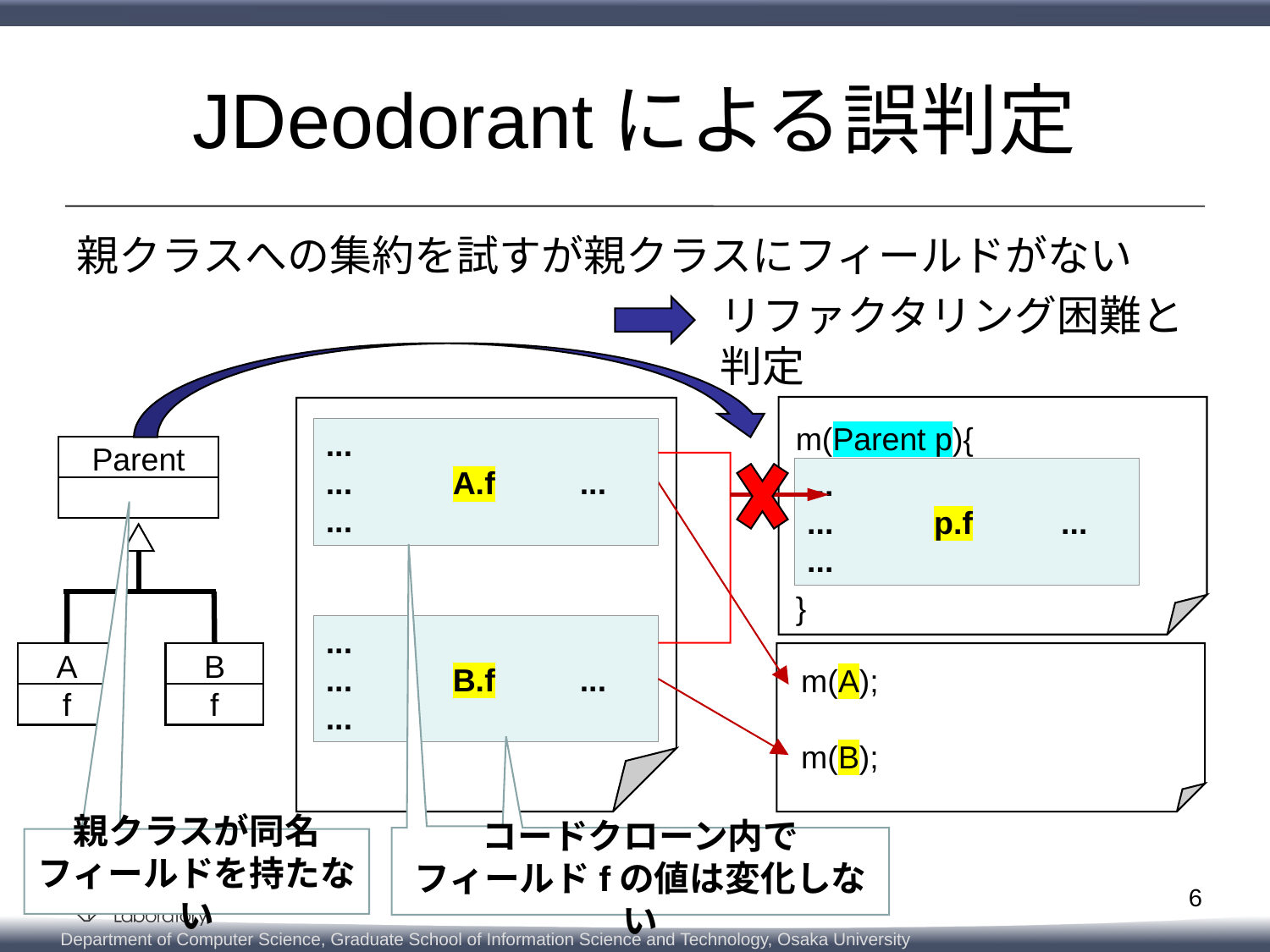

# JDeodorantによる誤判定
親クラスへの集約を試すが親クラスにフィールドがない

リファクタリング困難と判定

m(Parent p){

}
...
...	A.f	...
...
Parent

...
...	p.f	...
...

親クラスが同名
フィールドを持たない

コードクローン内で
フィールドfの値は変化しない
...
...	B.f	...
...

A
f

B
f

m(A);

m(B);

6